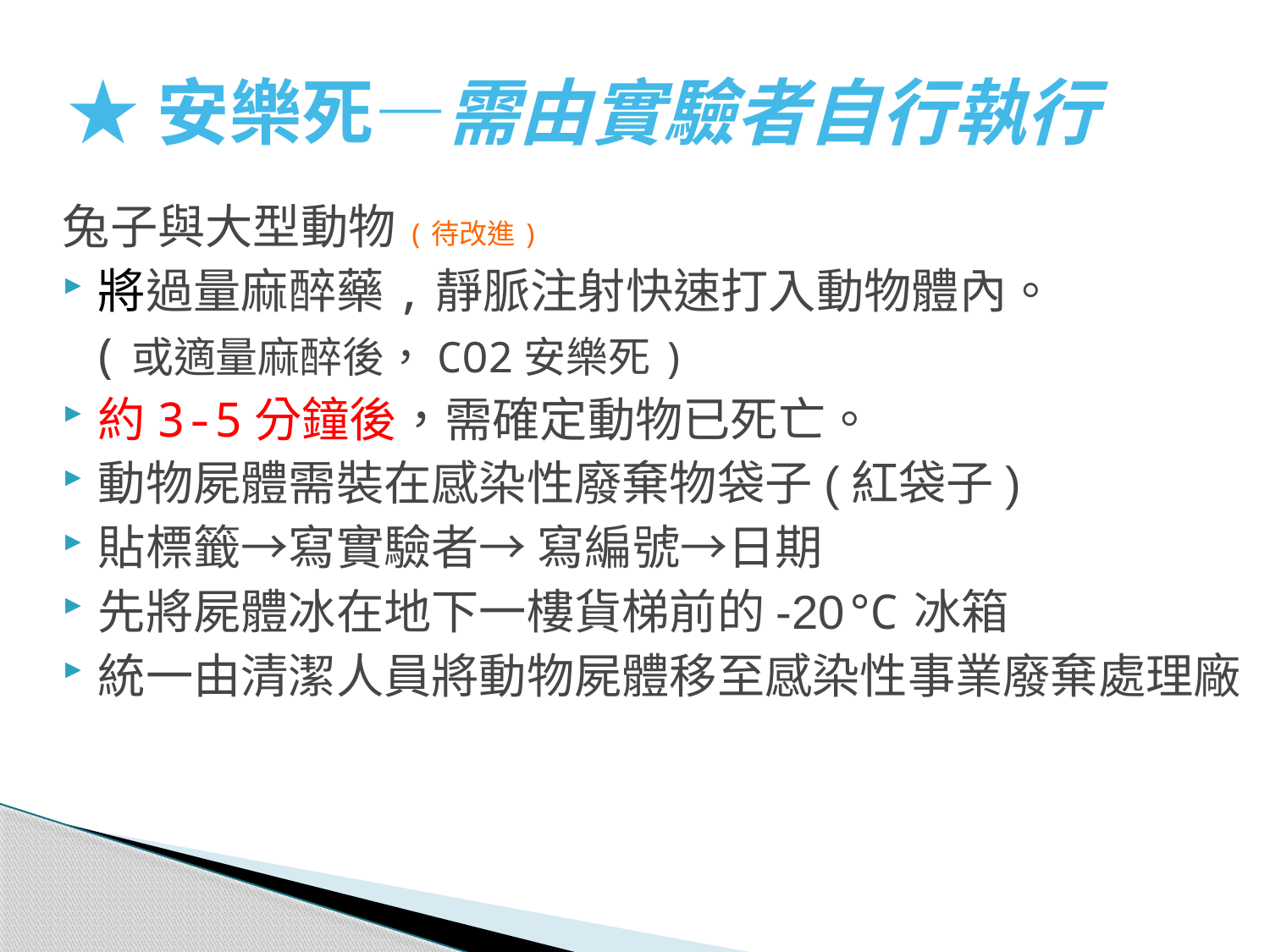

# ★安樂死—需由實驗者自行執行

兔子與大型動物(待改進)
將過量麻醉藥,靜脈注射快速打入動物體內。
 (或適量麻醉後，CO2安樂死)
約3-5分鐘後，需確定動物已死亡。
動物屍體需裝在感染性廢棄物袋子(紅袋子)
貼標籤→寫實驗者→ 寫編號→日期
先將屍體冰在地下一樓貨梯前的-20℃冰箱
統一由清潔人員將動物屍體移至感染性事業廢棄處理廠